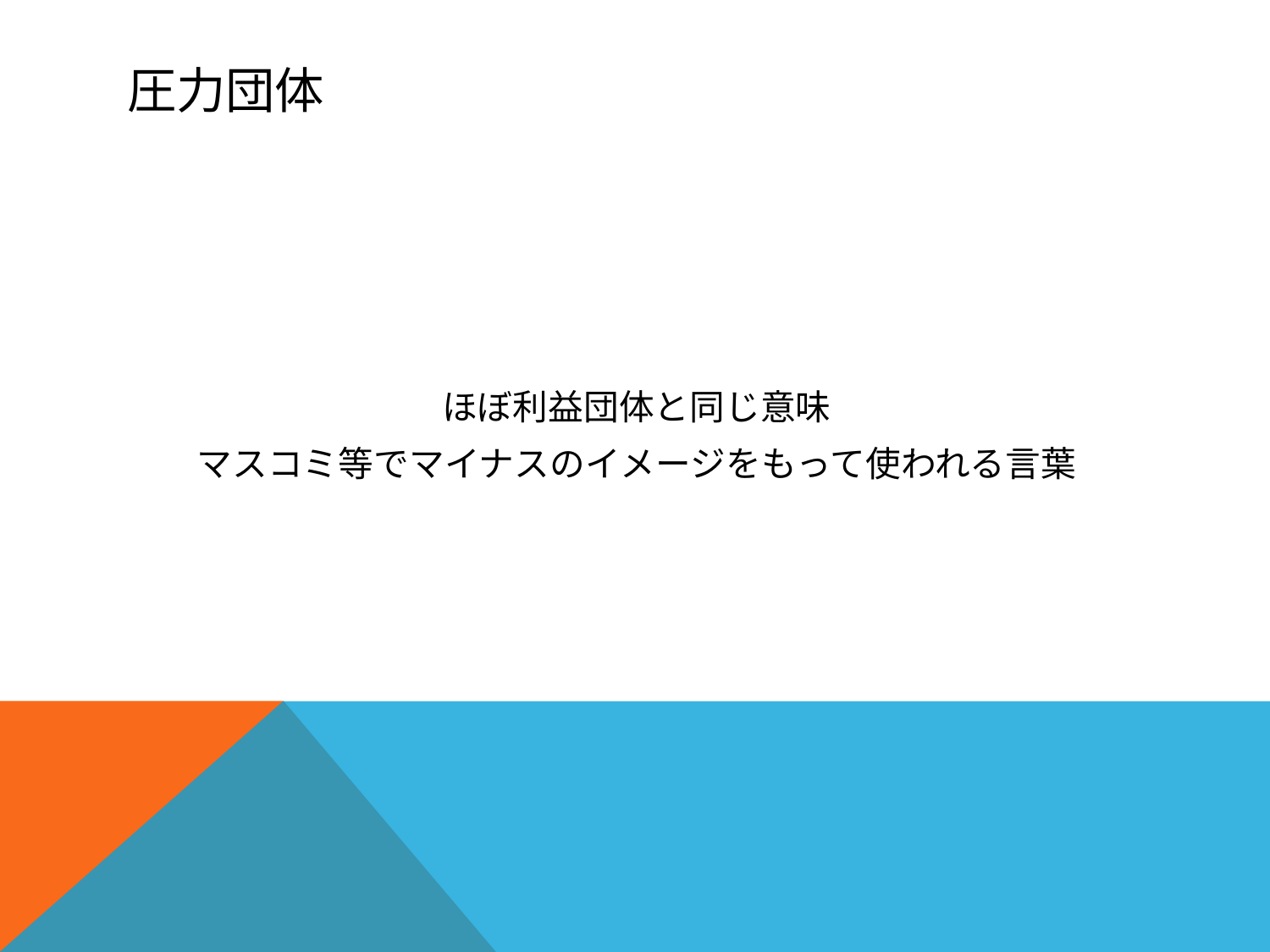

# 圧力団体

ほぼ利益団体と同じ意味
マスコミ等でマイナスのイメージをもって使われる言葉